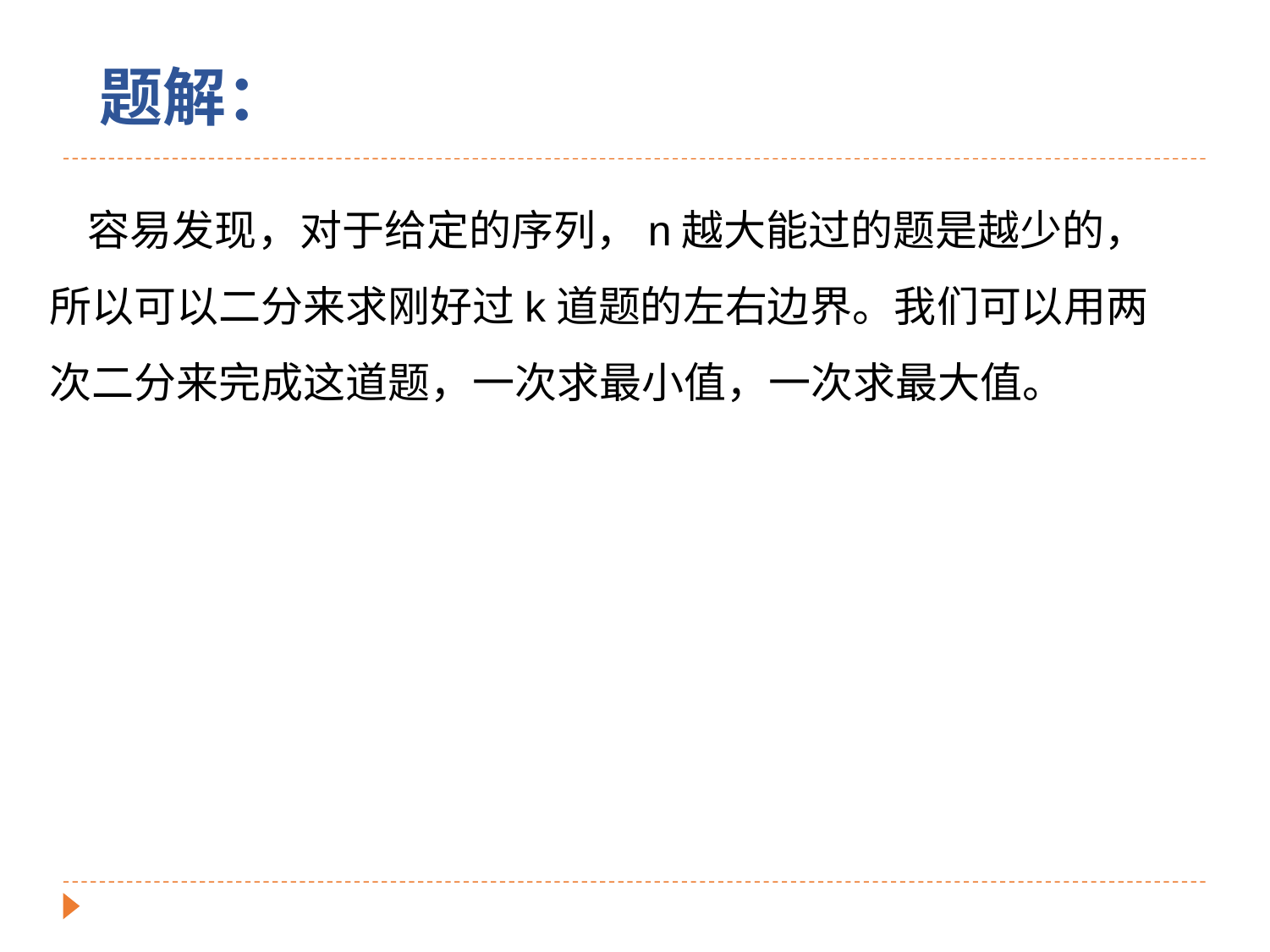

题解：
   容易发现，对于给定的序列，n越大能过的题是越少的，所以可以二分来求刚好过k道题的左右边界。我们可以用两次二分来完成这道题，一次求最小值，一次求最大值。

38